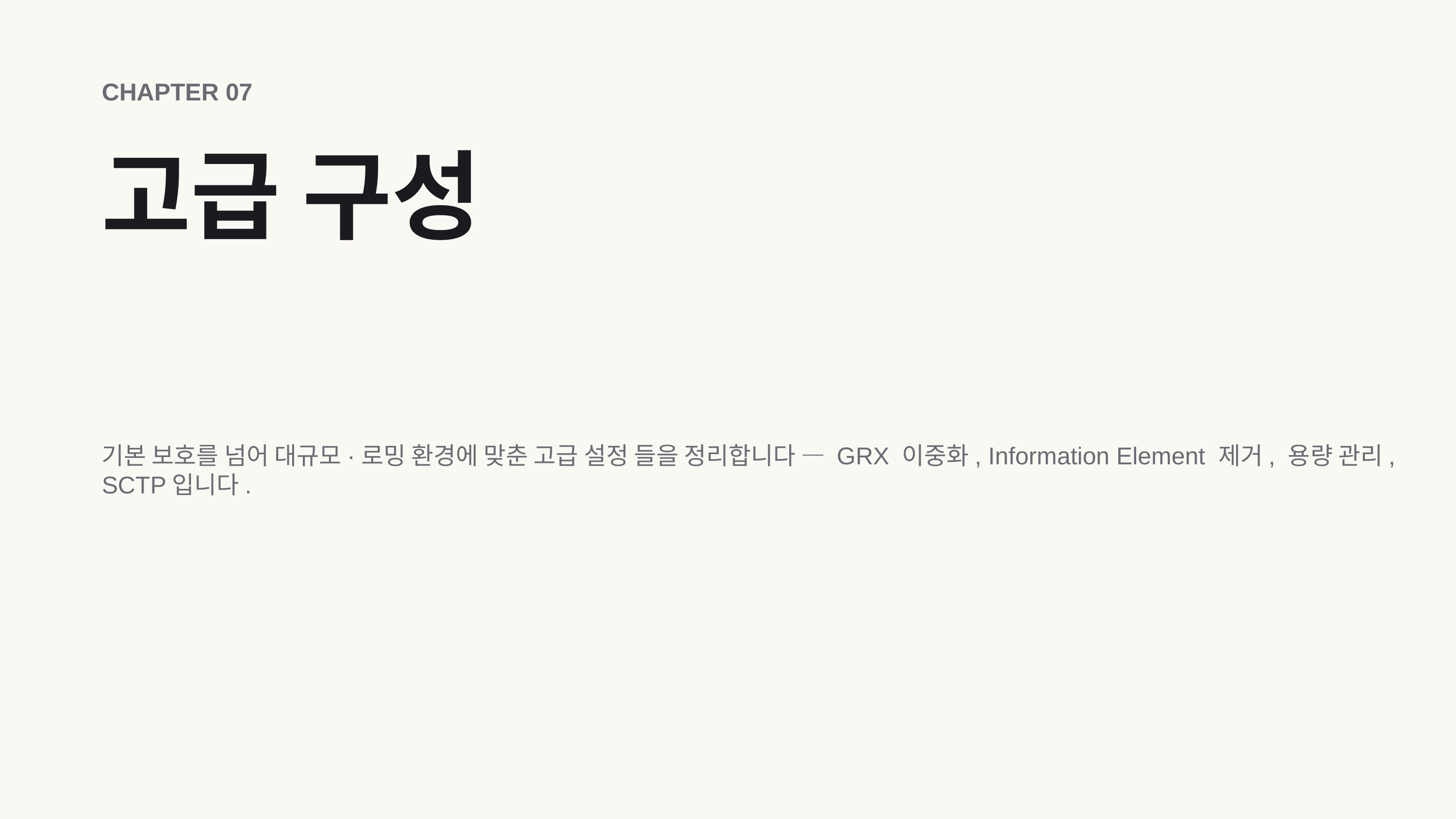

CHAPTER 07
고급 구성
기본 보호를 넘어 대규모·로밍 환경에 맞춘 고급 설정 들을 정리합니다 — GRX 이중화, Information Element 제거, 용량 관리, SCTP입니다.